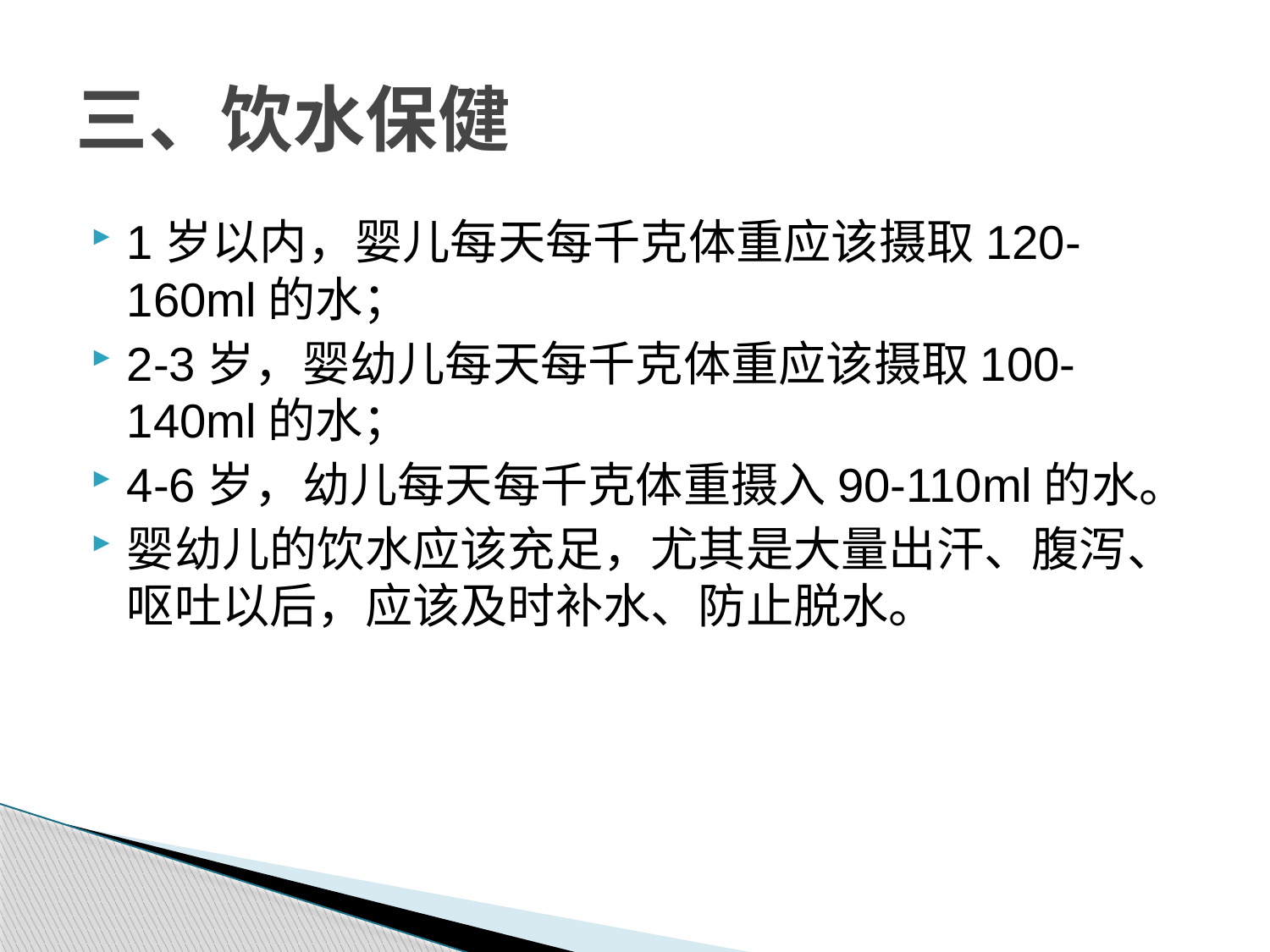

# 三、饮水保健
1岁以内，婴儿每天每千克体重应该摄取120-160ml的水；
2-3岁，婴幼儿每天每千克体重应该摄取100-140ml的水；
4-6岁，幼儿每天每千克体重摄入90-110ml的水。
婴幼儿的饮水应该充足，尤其是大量出汗、腹泻、呕吐以后，应该及时补水、防止脱水。